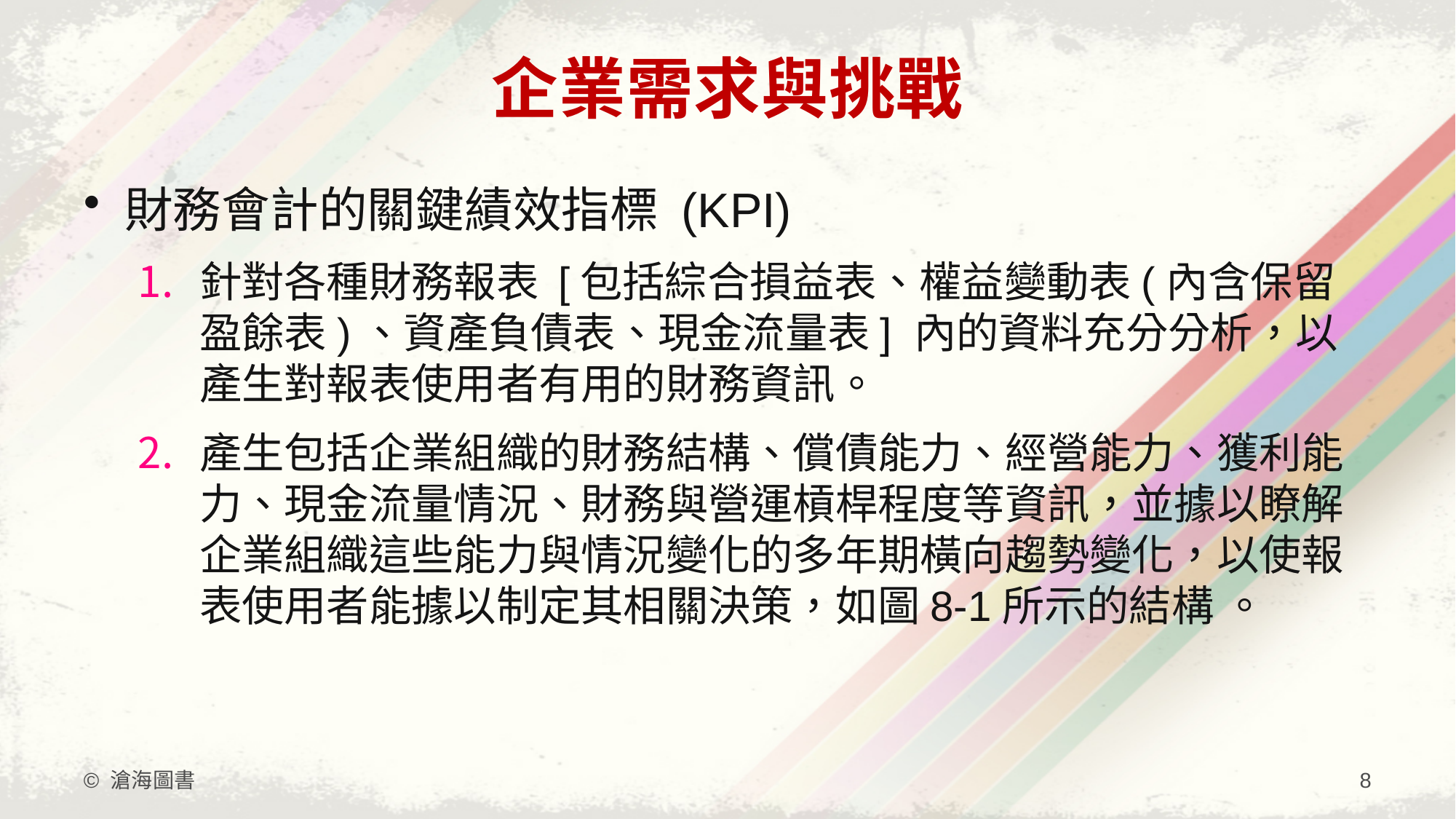

# 企業需求與挑戰
財務會計的關鍵績效指標 (KPI)
針對各種財務報表 [包括綜合損益表、權益變動表(內含保留盈餘表)、資產負債表、現金流量表] 內的資料充分分析，以產生對報表使用者有用的財務資訊。
產生包括企業組織的財務結構、償債能力、經營能力、獲利能力、現金流量情況、財務與營運槓桿程度等資訊，並據以瞭解企業組織這些能力與情況變化的多年期橫向趨勢變化，以使報表使用者能據以制定其相關決策，如圖8-1所示的結構 。

© 滄海圖書
8